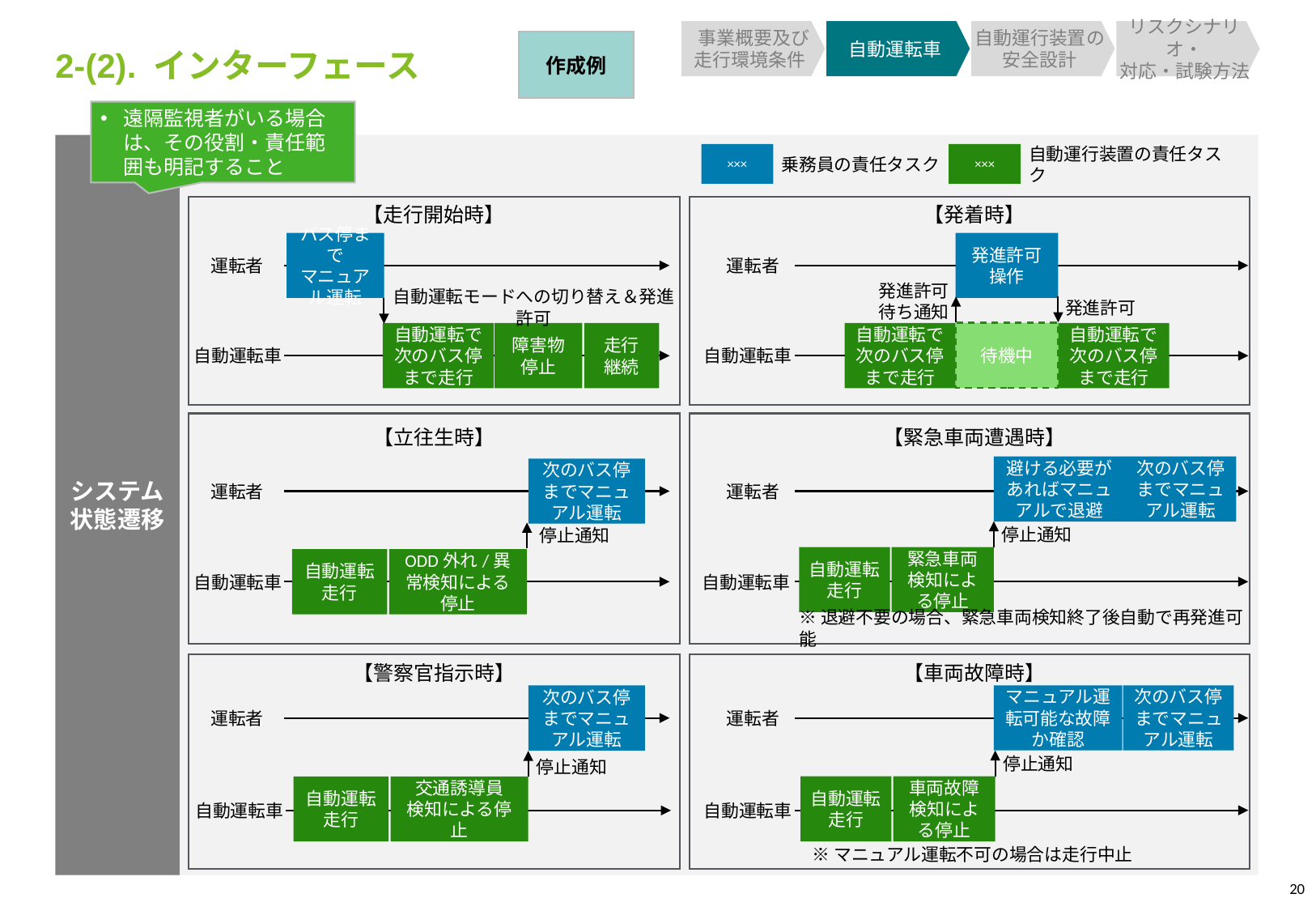

事業概要及び
走行環境条件
自動運転車
自動運行装置の安全設計
リスクシナリオ・
対応・試験方法
作成例
2-(2). インターフェース
遠隔監視者がいる場合は、その役割・責任範囲も明記すること
システム
状態遷移

×××
×××
自動運行装置の責任タスク
乗務員の責任タスク

【走行開始時】
【発着時】
バス停まで
マニュアル運転
発進許可操作
運転者
運転者
発進許可
待ち通知
自動運転モードへの切り替え＆発進許可
発進許可
待機中
自動運転で次のバス停
まで走行
障害物停止
走行
継続
自動運転で次のバス停
まで走行
自動運転で次のバス停
まで走行
自動運転車
自動運転車

【立往生時】
【緊急車両遭遇時】
避ける必要があればマニュアルで退避
次のバス停までマニュアル運転
次のバス停
までマニュアル運転
運転者
運転者
停止通知
停止通知
自動運転走行
緊急車両検知による停止
自動運転走行
ODD外れ/異常検知による停止
自動運転車
自動運転車
※退避不要の場合、緊急車両検知終了後自動で再発進可能

【警察官指示時】
【車両故障時】
マニュアル運転可能な故障か確認
次のバス停までマニュアル運転
次のバス停
までマニュアル運転
運転者
運転者
停止通知
停止通知
自動運転走行
車両故障検知による停止
自動運転走行
交通誘導員
検知による停止
自動運転車
自動運転車
※マニュアル運転不可の場合は走行中止
20